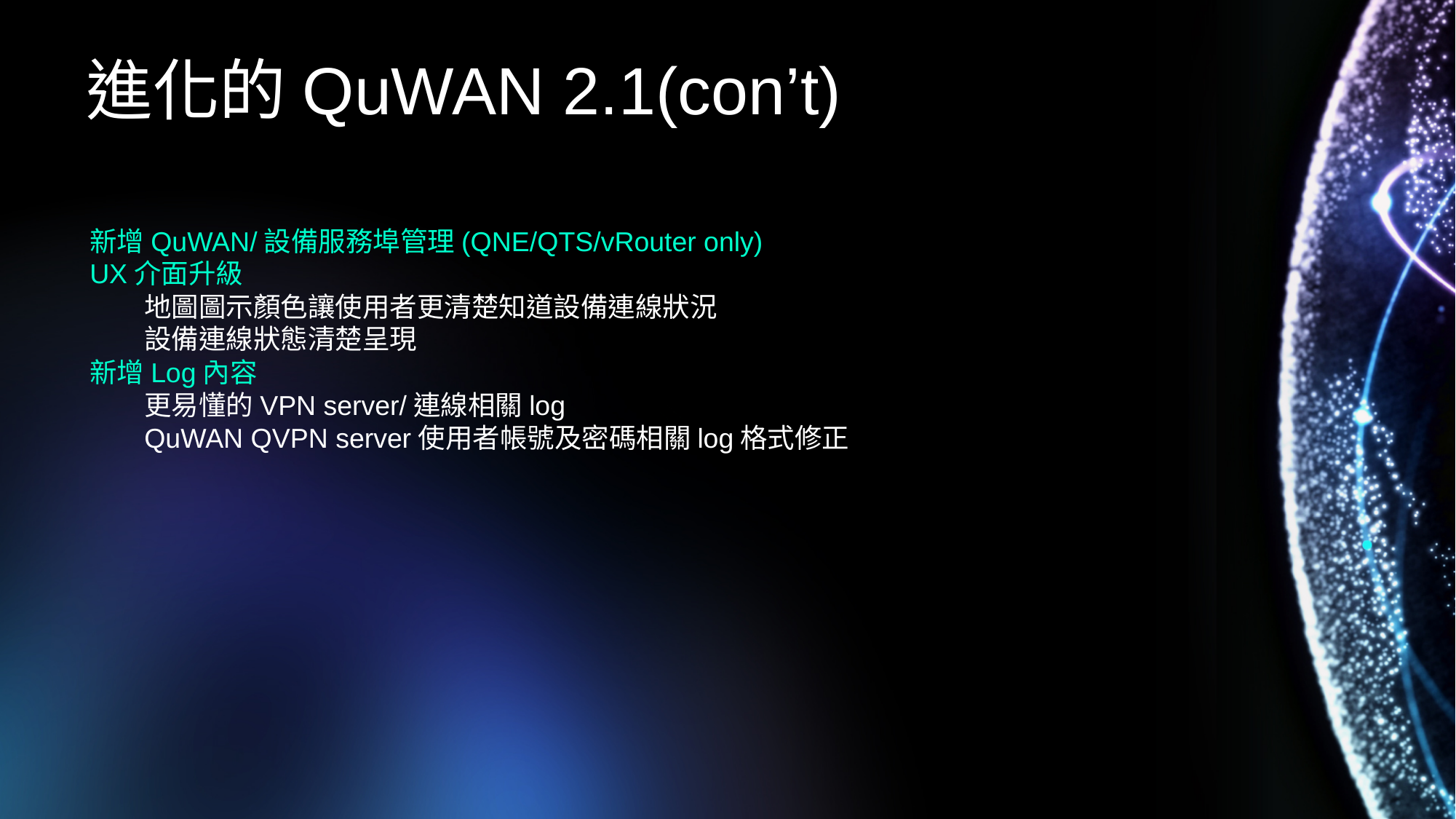

# 進化的QuWAN 2.1(con’t)
新增QuWAN/設備服務埠管理(QNE/QTS/vRouter only)
UX介面升級
地圖圖示顏色讓使用者更清楚知道設備連線狀況
設備連線狀態清楚呈現
新增Log內容
更易懂的VPN server/連線相關log
QuWAN QVPN server使用者帳號及密碼相關log格式修正